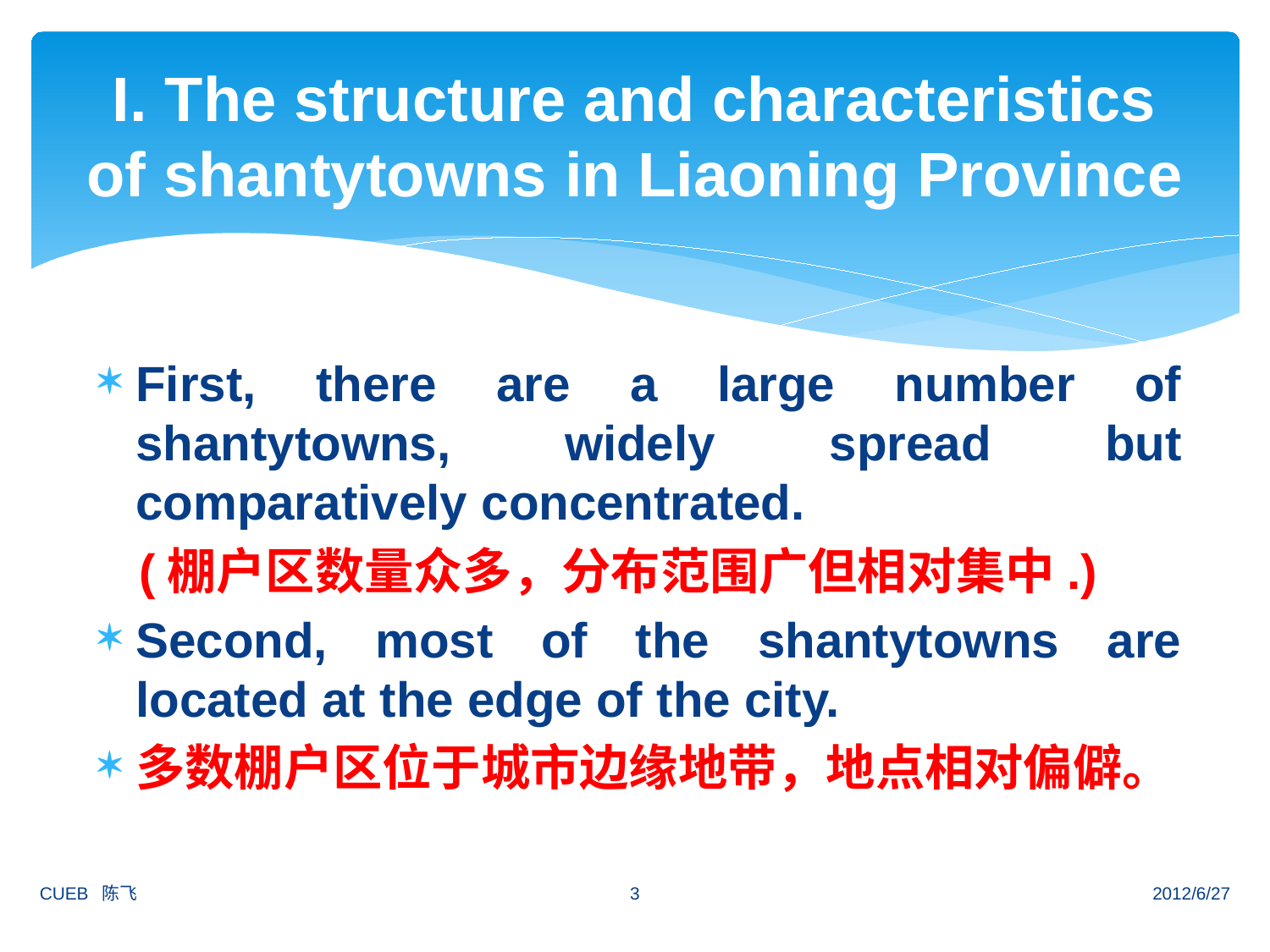

# I. The structure and characteristics of shantytowns in Liaoning Province
First, there are a large number of shantytowns, widely spread but comparatively concentrated.
   (棚户区数量众多，分布范围广但相对集中.)
Second, most of the shantytowns are located at the edge of the city.
多数棚户区位于城市边缘地带，地点相对偏僻。
3
CUEB  陈飞
2012/6/27